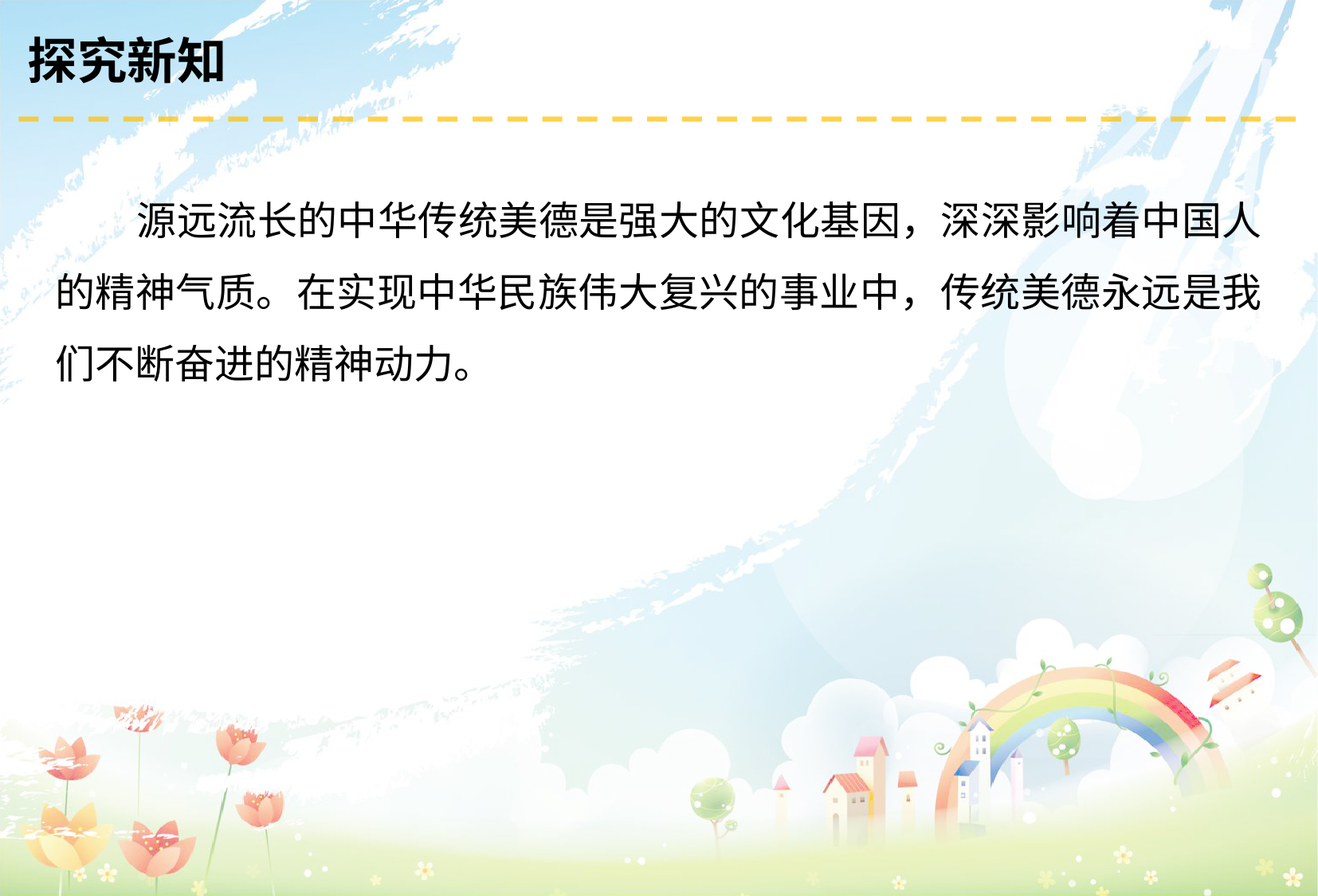

# 探究新知
源远流长的中华传统美德是强大的文化基因，深深影响着中国人的精神气质。在实现中华民族伟大复兴的事业中，传统美德永远是我们不断奋进的精神动力。